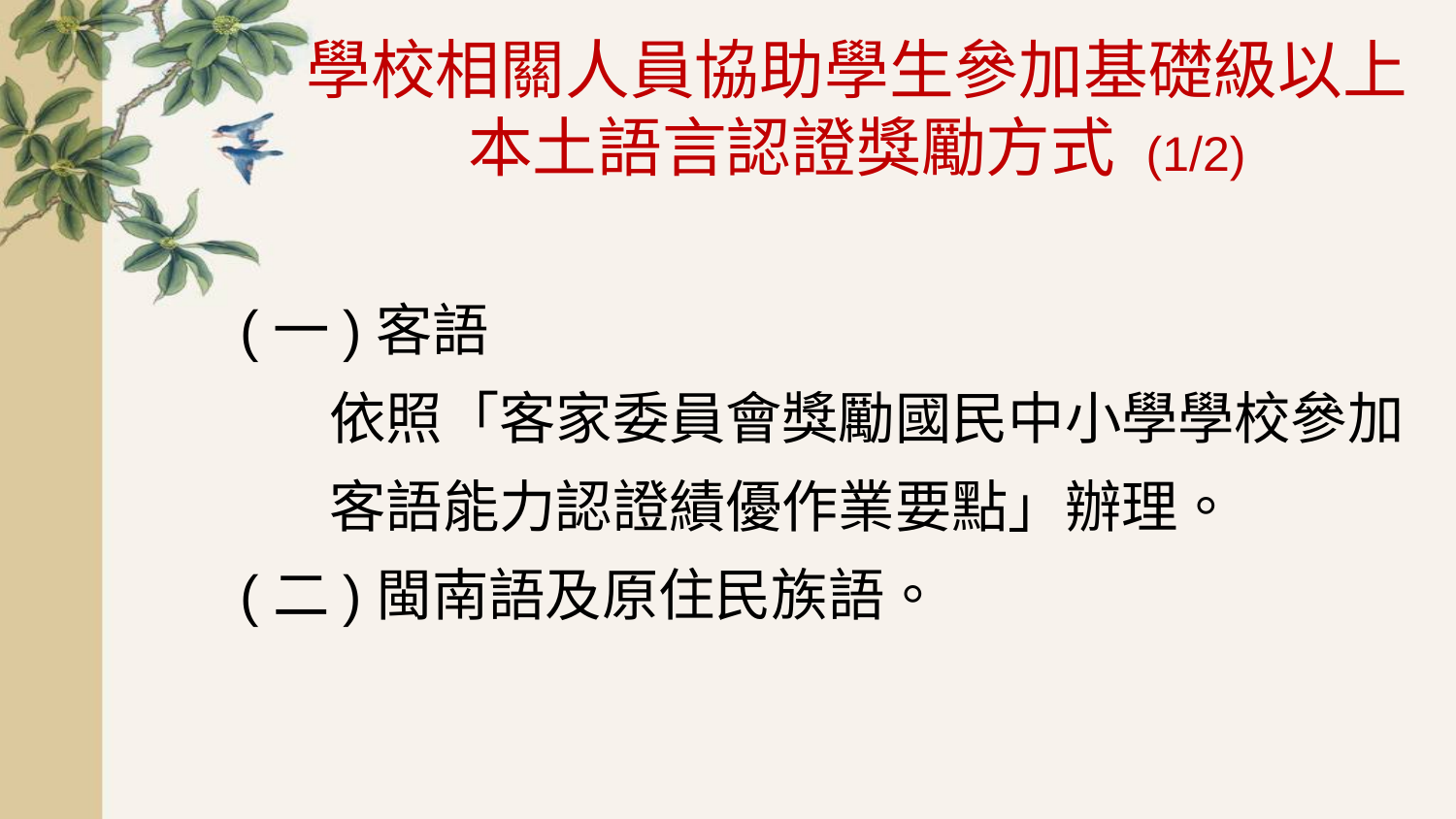

# 學校相關人員協助學生參加基礎級以上 本土語言認證獎勵方式 (1/2)
(一)客語
      依照「客家委員會獎勵國民中小學學校參加
      客語能力認證績優作業要點」辦理。
(二)閩南語及原住民族語。